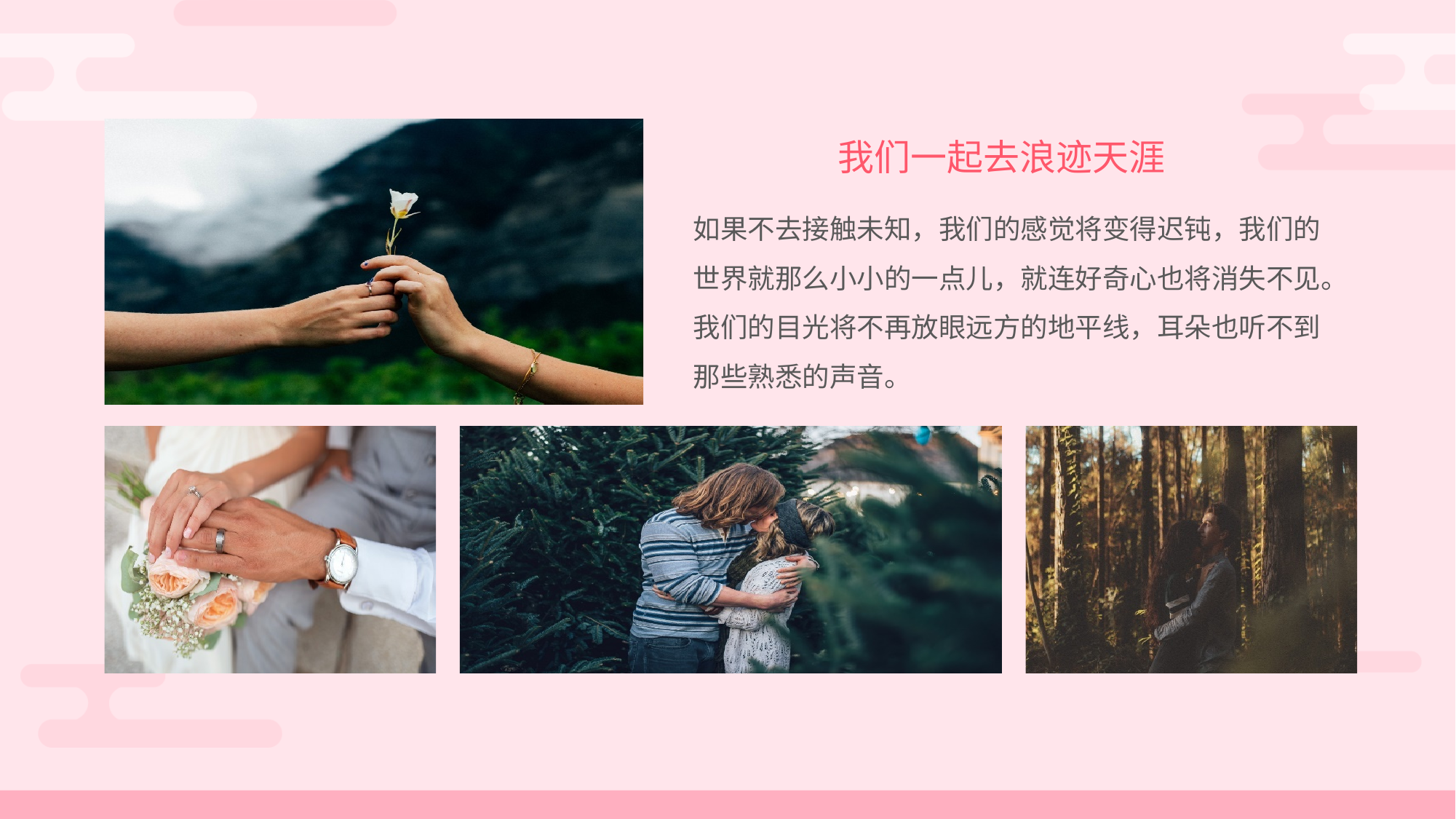

我们一起去浪迹天涯
如果不去接触未知，我们的感觉将变得迟钝，我们的世界就那么小小的一点儿，就连好奇心也将消失不见。我们的目光将不再放眼远方的地平线，耳朵也听不到那些熟悉的声音。